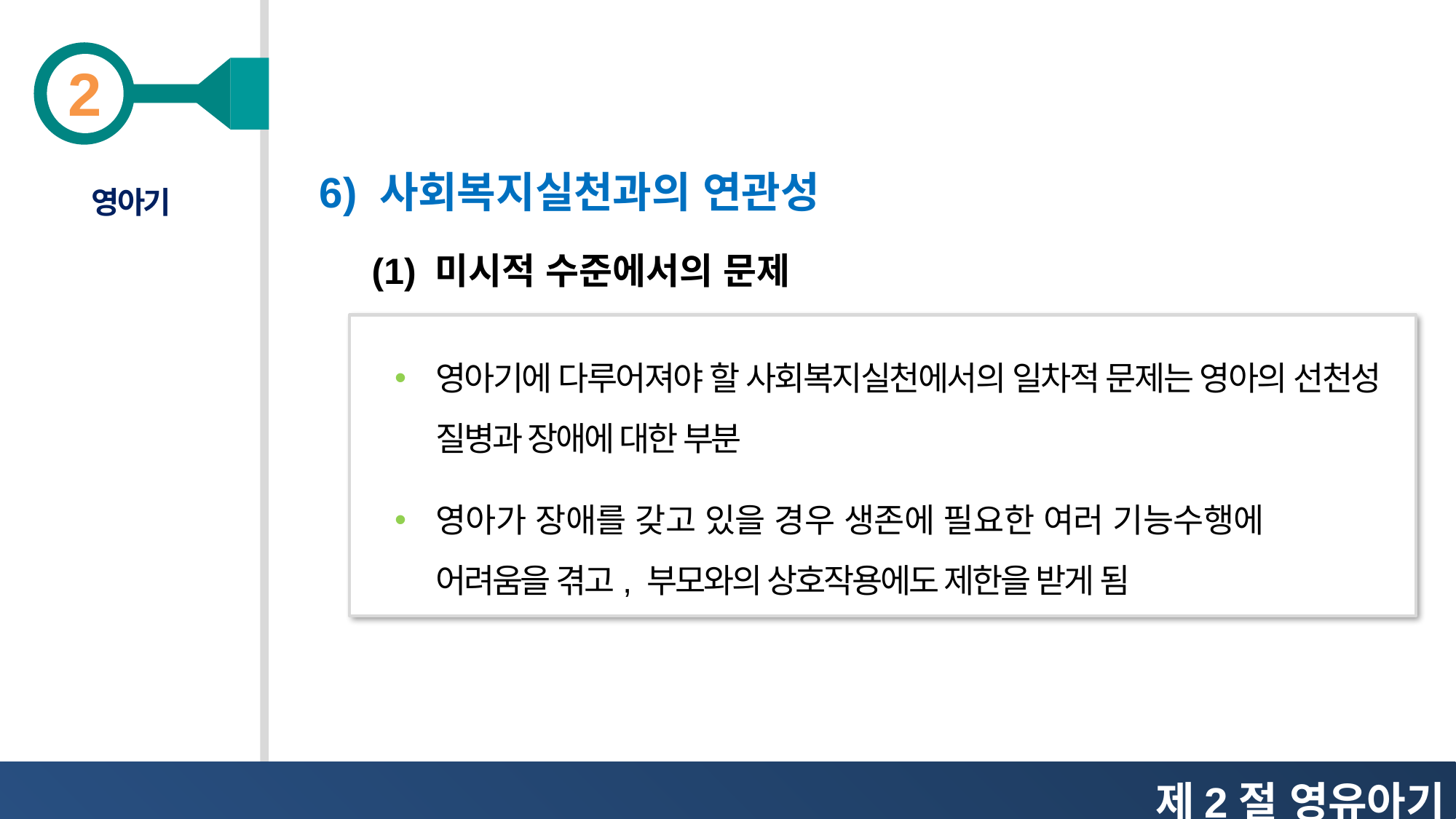

영아기
6) 사회복지실천과의 연관성
(1) 미시적 수준에서의 문제

영아기에 다루어져야 할 사회복지실천에서의 일차적 문제는 영아의 선천성 질병과 장애에 대한 부분

영아가 장애를 갖고 있을 경우 생존에 필요한 여러 기능수행에              어려움을 겪고, 부모와의 상호작용에도 제한을 받게 됨

제2절 영유아기